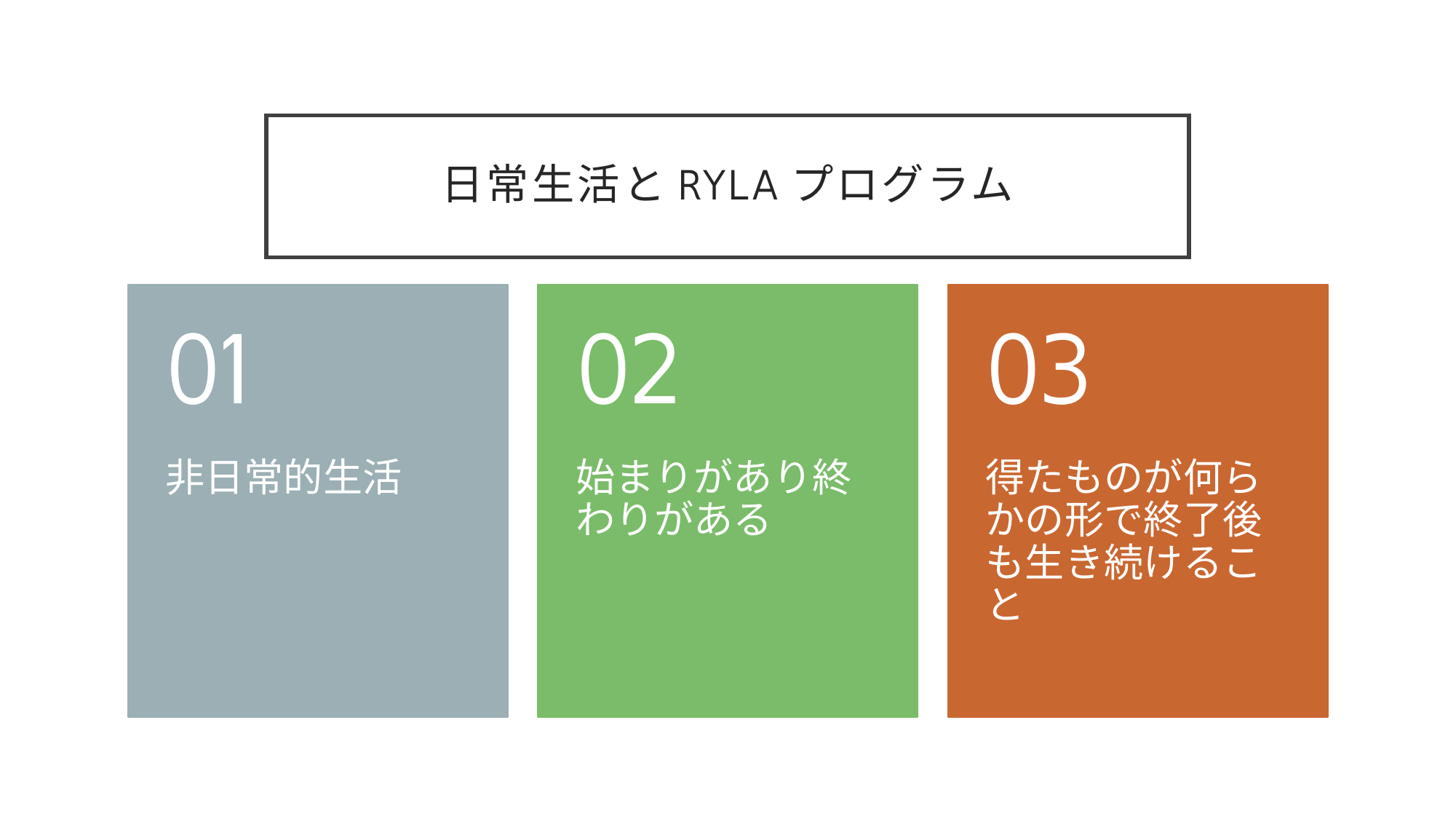

# 日常生活とRYLAプログラム
非日常的生活
01
始まりがあり終わりがある
02
得たものが何らかの形で終了後も生き続けること
03